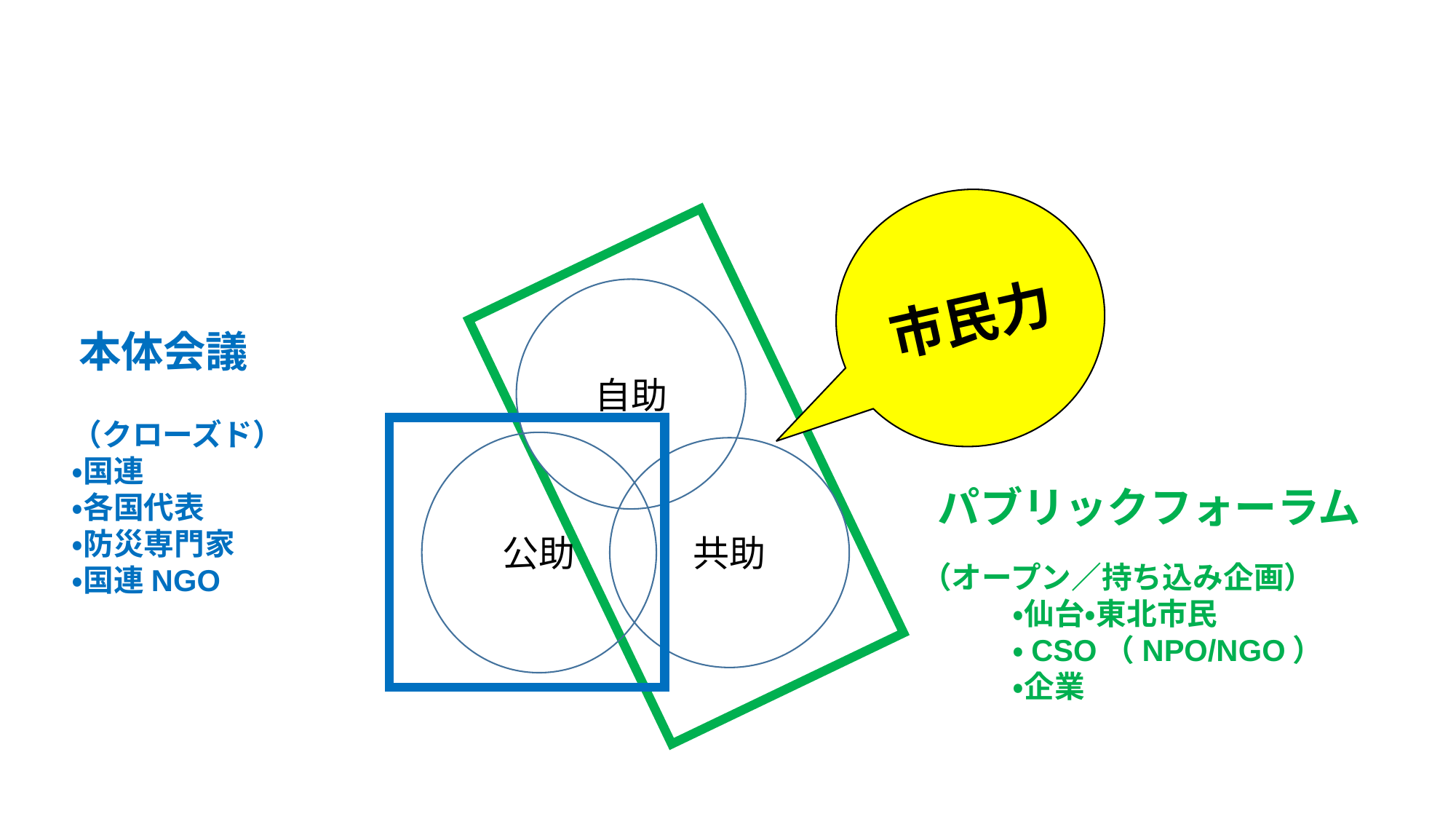

#
市民力

自助
本体会議
（クローズド）
・国連
・各国代表
・防災専門家
・国連NGO

公助
共助
パブリックフォーラム
（オープン／持ち込み企画）
　　　・仙台・東北市民
　　　・CSO（NPO/NGO）
　　　・企業